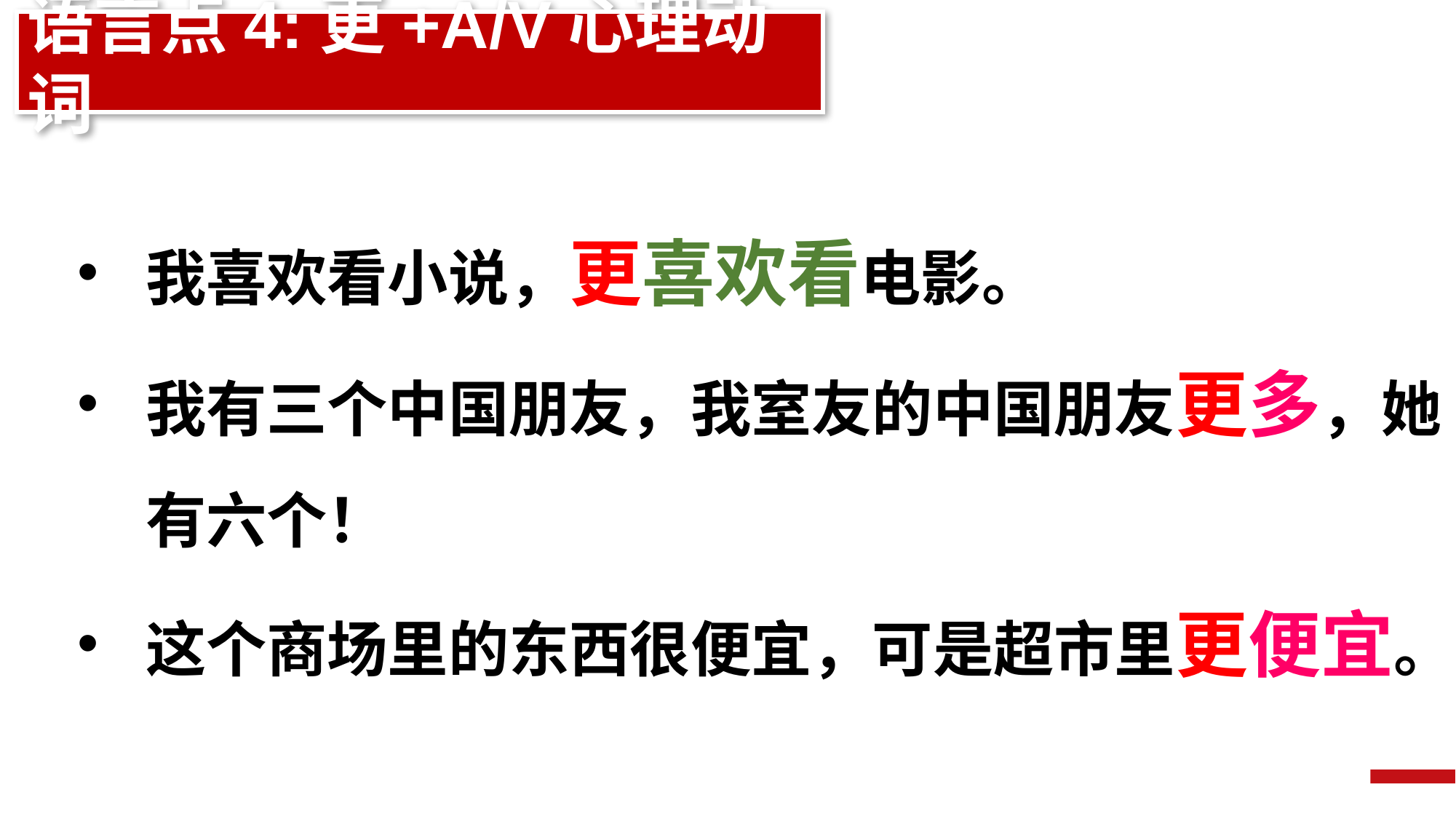

语言点4:更+A/V心理动词
我喜欢看小说，更喜欢看电影。
我有三个中国朋友，我室友的中国朋友更多，她有六个！
这个商场里的东西很便宜，可是超市里更便宜。